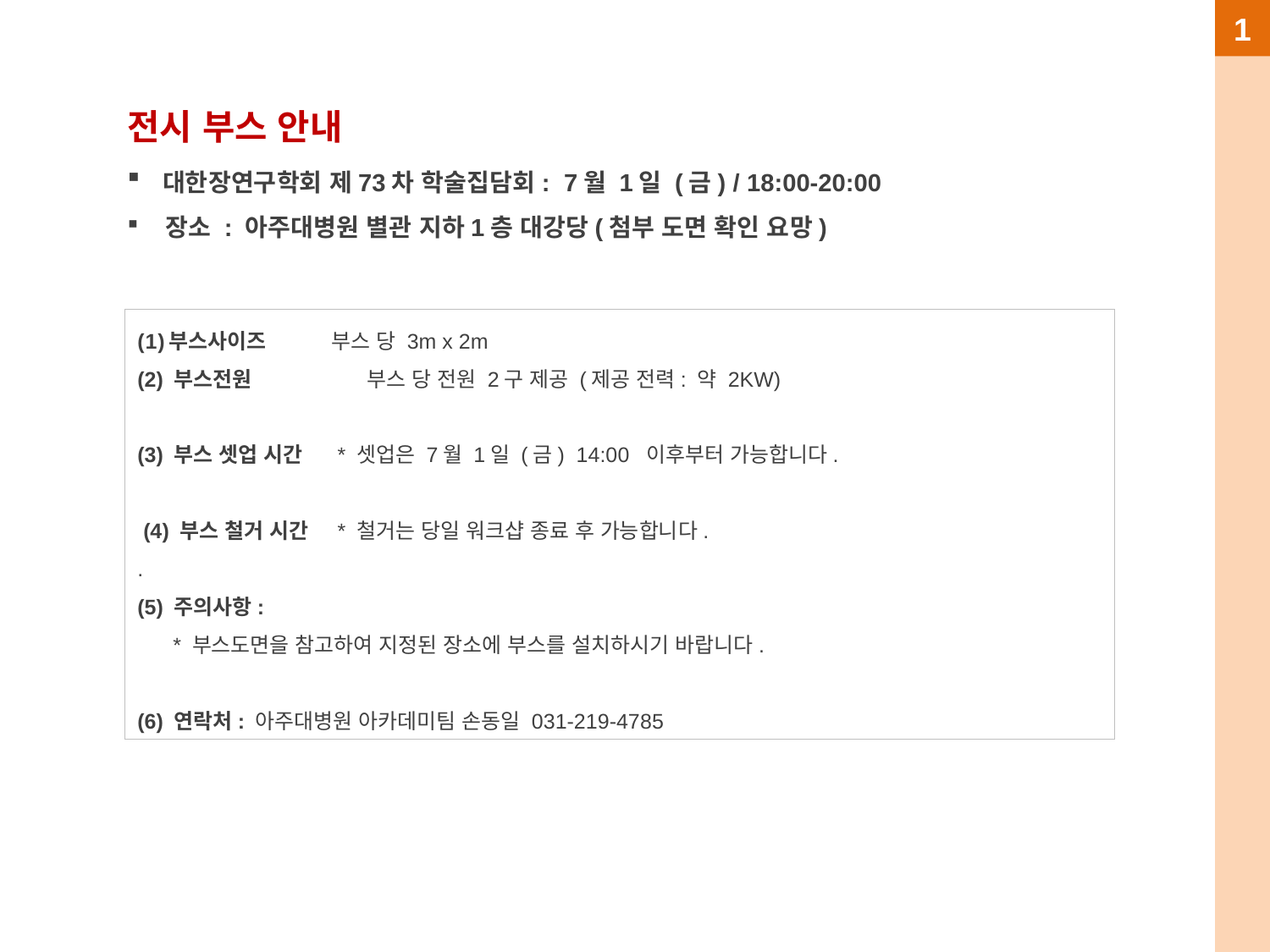

1
1
전시 부스 안내
  대한장연구학회 제73차 학술집담회:  7월 1일 (금) / 18:00-20:00
   장소 : 아주대병원 별관 지하1층 대강당(첨부 도면 확인 요망)
부스사이즈           부스 당 3m x 2m
(2) 부스전원	            부스 당 전원 2구 제공 (제공 전력: 약 2KW)

(3) 부스 셋업 시간     * 셋업은 7월 1일 (금)  14:00  이후부터 가능합니다.

 (4) 부스 철거 시간    * 철거는 당일 워크샵 종료 후 가능합니다.
.
(5) 주의사항:
      * 부스도면을 참고하여 지정된 장소에 부스를 설치하시기 바랍니다.

(6) 연락처: 아주대병원 아카데미팀 손동일 031-219-4785